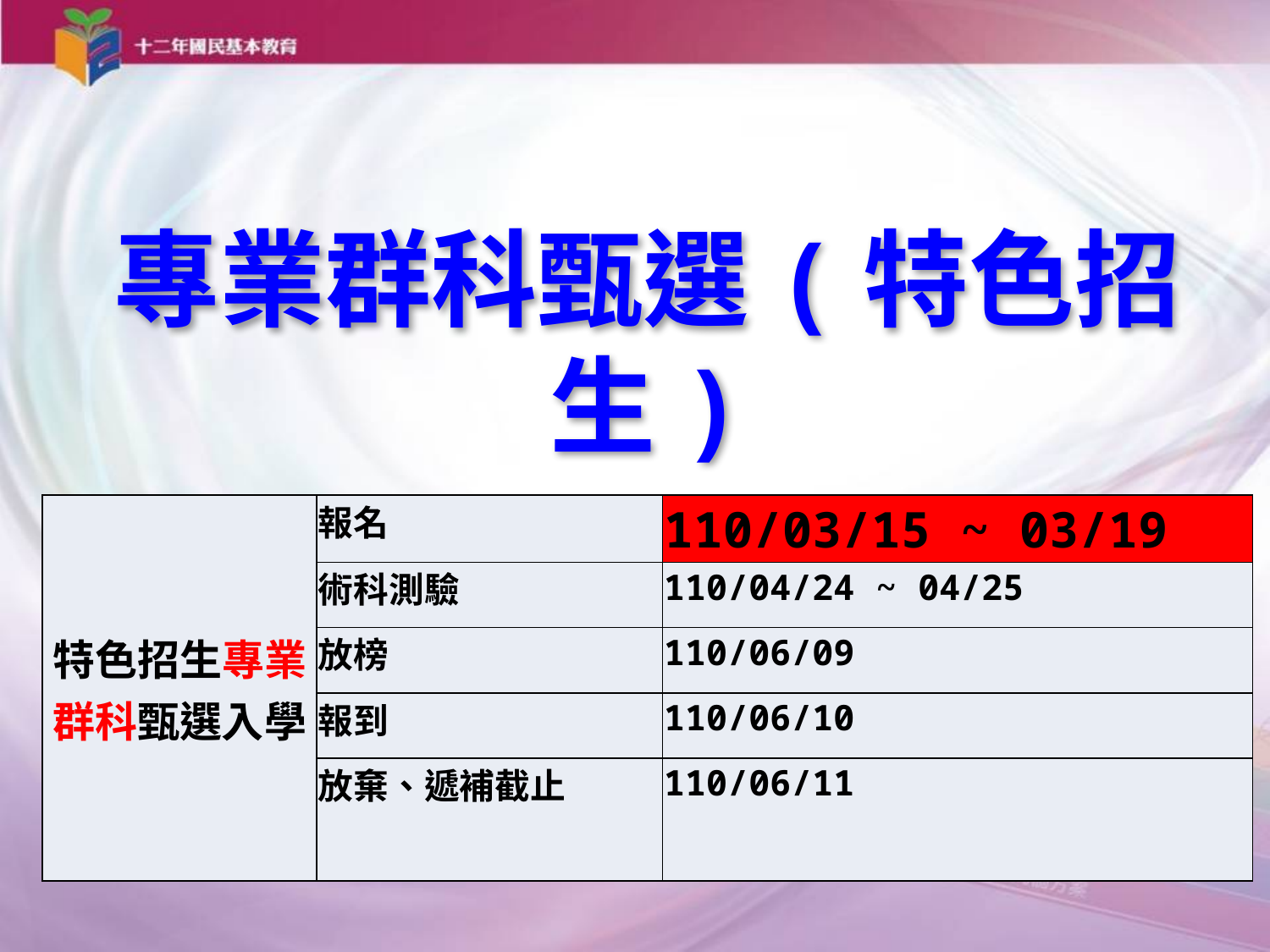

專業群科甄選(特色招生)
| 特色招生專業群科甄選入學 | 報名 | 110/03/15 ~ 03/19 |
| --- | --- | --- |
|  | 術科測驗 | 110/04/24 ~ 04/25 |
|  | 放榜 | 110/06/09 |
|  | 報到 | 110/06/10 |
|  | 放棄、遞補截止 | 110/06/11 |